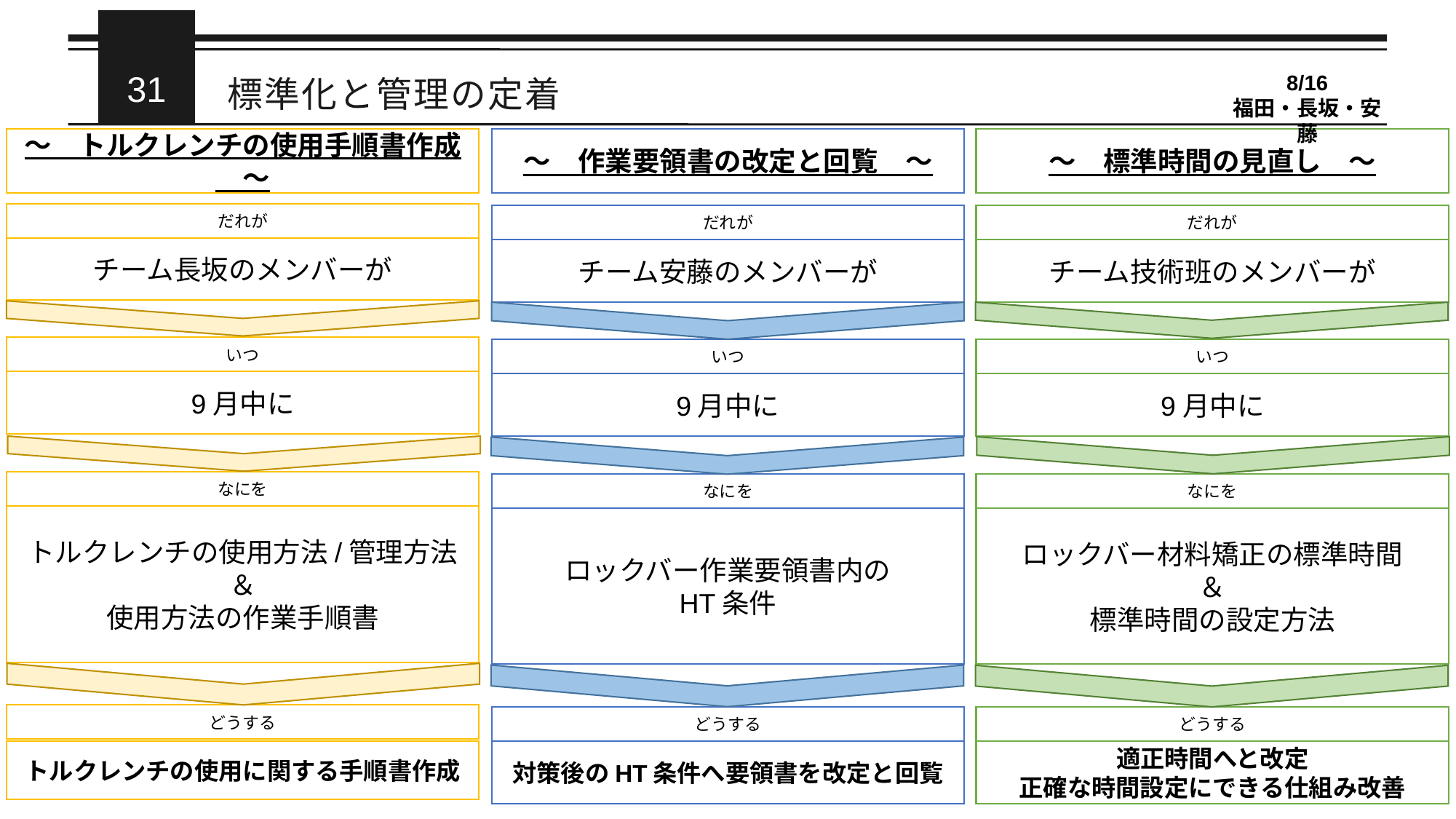

31

標準化と管理の定着

8/16
福田・長坂・安藤

～　トルクレンチの使用手順書作成　～
～　標準時間の見直し　～
～　作業要領書の改定と回覧　～
だれが
チーム長坂のメンバーが
だれが
チーム技術班のメンバーが
だれが
チーム安藤のメンバーが

いつ
9月中に
いつ
9月中に
いつ
9月中に

なにを
トルクレンチの使用方法/管理方法
＆
使用方法の作業手順書
なにを
ロックバー材料矯正の標準時間
＆
標準時間の設定方法
なにを
ロックバー作業要領書内の
HT条件
どうする
トルクレンチの使用に関する手順書作成
どうする
適正時間へと改定
正確な時間設定にできる仕組み改善
どうする
対策後のHT条件へ要領書を改定と回覧